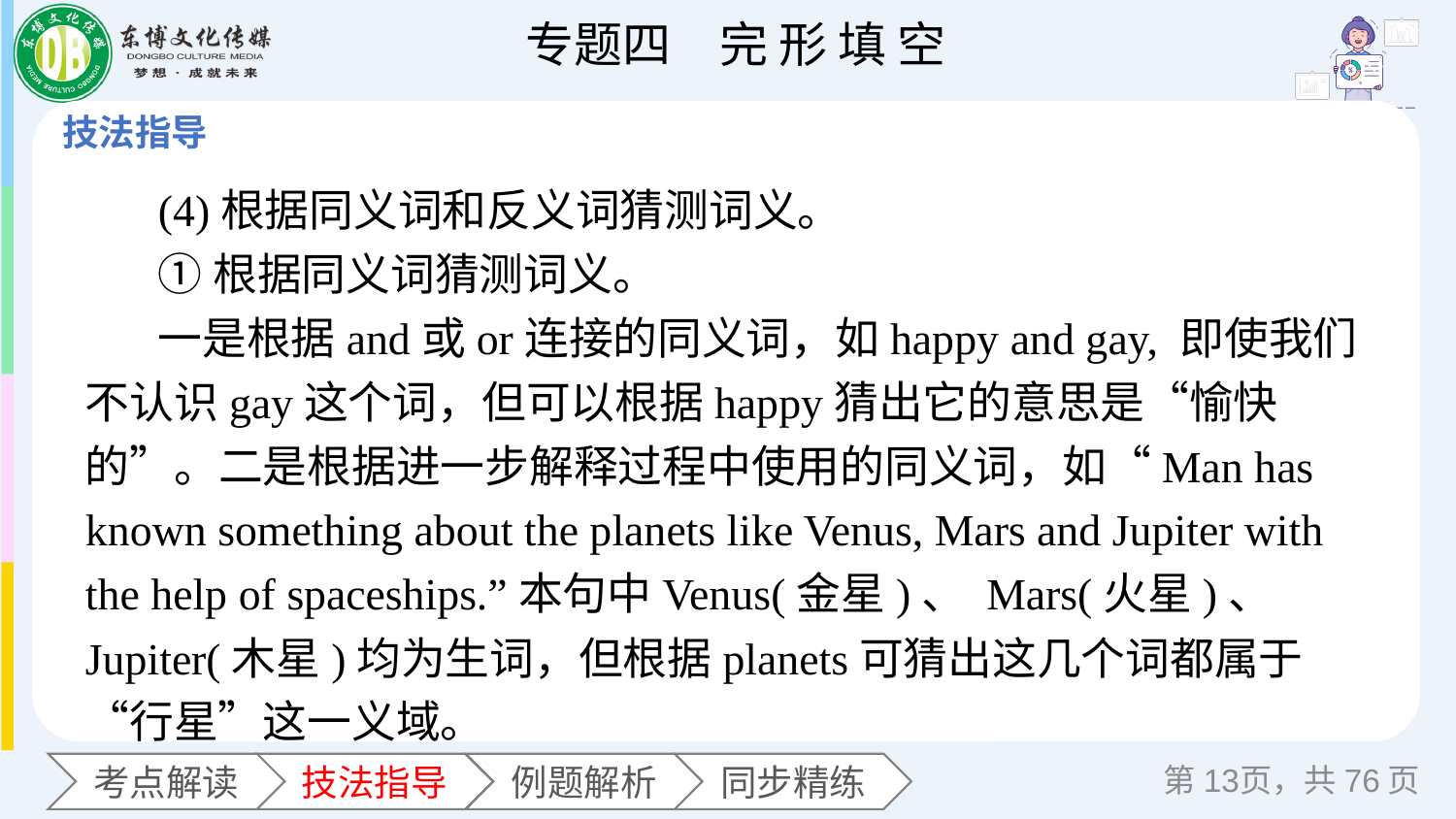

(4)根据同义词和反义词猜测词义。
①根据同义词猜测词义。
一是根据and或or连接的同义词，如happy and gay, 即使我们不认识gay这个词，但可以根据happy猜出它的意思是“愉快的”。二是根据进一步解释过程中使用的同义词，如“Man has known something about the planets like Venus, Mars and Jupiter with the help of spaceships.”本句中Venus(金星)、 Mars(火星)、 Jupiter(木星)均为生词，但根据planets可猜出这几个词都属于“行星”这一义域。
第13页，共76页